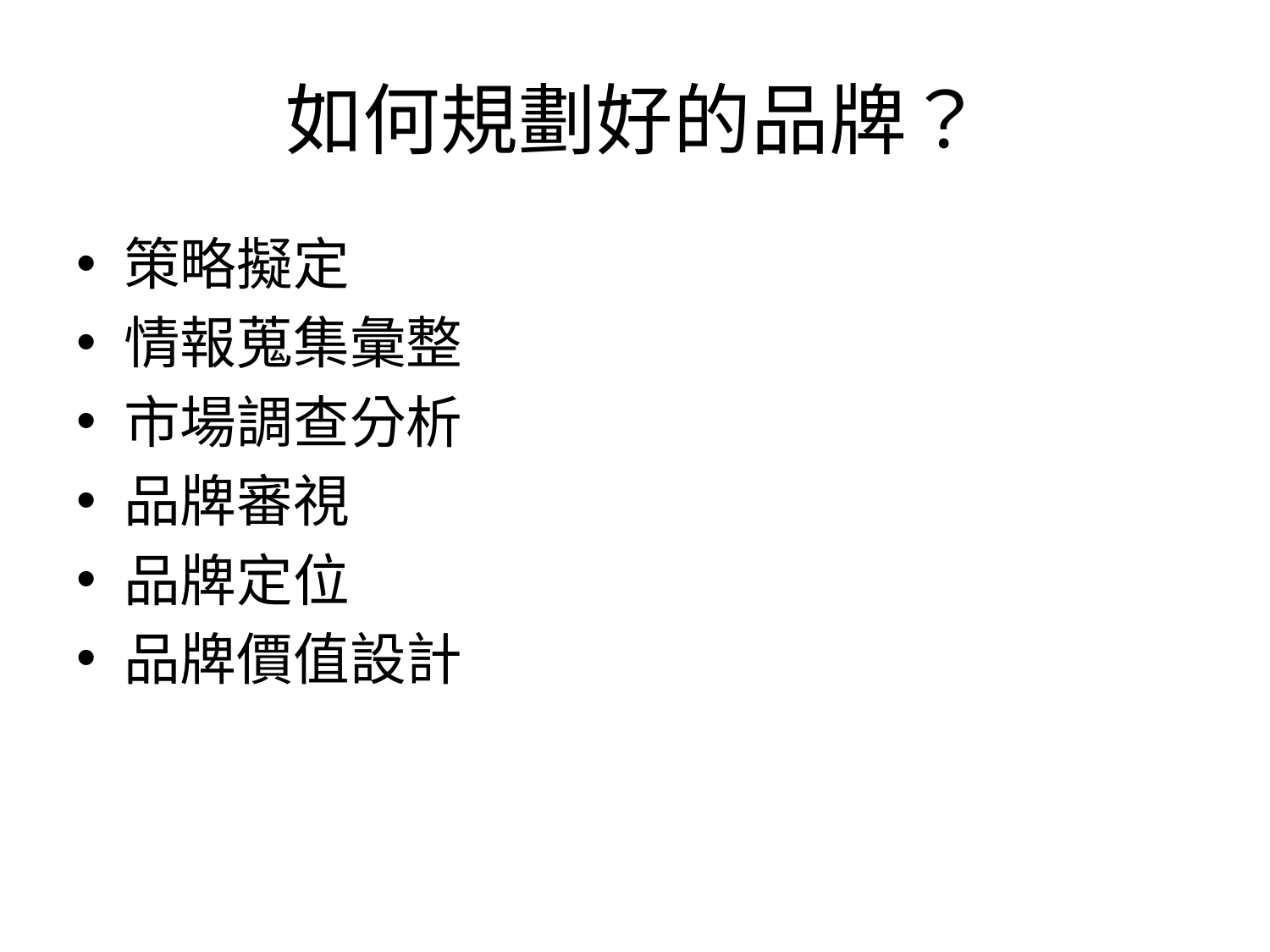

# 如何規劃好的品牌？
策略擬定
情報蒐集彙整
市場調查分析
品牌審視
品牌定位
品牌價值設計